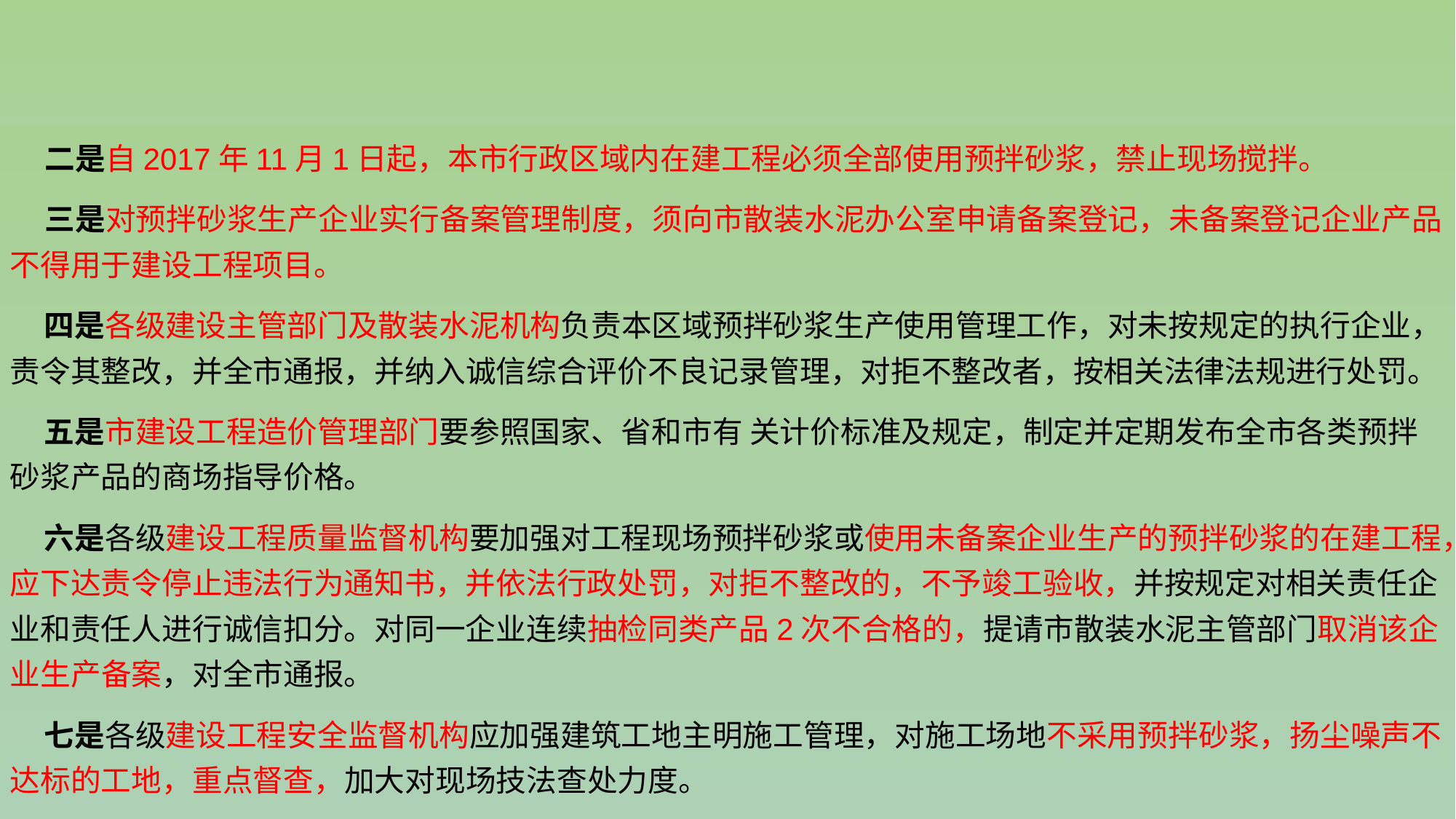

#
    二是自2017年11月1日起，本市行政区域内在建工程必须全部使用预拌砂浆，禁止现场搅拌。
    三是对预拌砂浆生产企业实行备案管理制度，须向市散装水泥办公室申请备案登记，未备案登记企业产品不得用于建设工程项目。
    四是各级建设主管部门及散装水泥机构负责本区域预拌砂浆生产使用管理工作，对未按规定的执行企业，责令其整改，并全市通报，并纳入诚信综合评价不良记录管理，对拒不整改者，按相关法律法规进行处罚。
    五是市建设工程造价管理部门要参照国家、省和市有 关计价标准及规定，制定并定期发布全市各类预拌砂浆产品的商场指导价格。
    六是各级建设工程质量监督机构要加强对工程现场预拌砂浆或使用未备案企业生产的预拌砂浆的在建工程，应下达责令停止违法行为通知书，并依法行政处罚，对拒不整改的，不予竣工验收，并按规定对相关责任企业和责任人进行诚信扣分。对同一企业连续抽检同类产品2次不合格的，提请市散装水泥主管部门取消该企业生产备案，对全市通报。
    七是各级建设工程安全监督机构应加强建筑工地主明施工管理，对施工场地不采用预拌砂浆，扬尘噪声不达标的工地，重点督查，加大对现场技法查处力度。